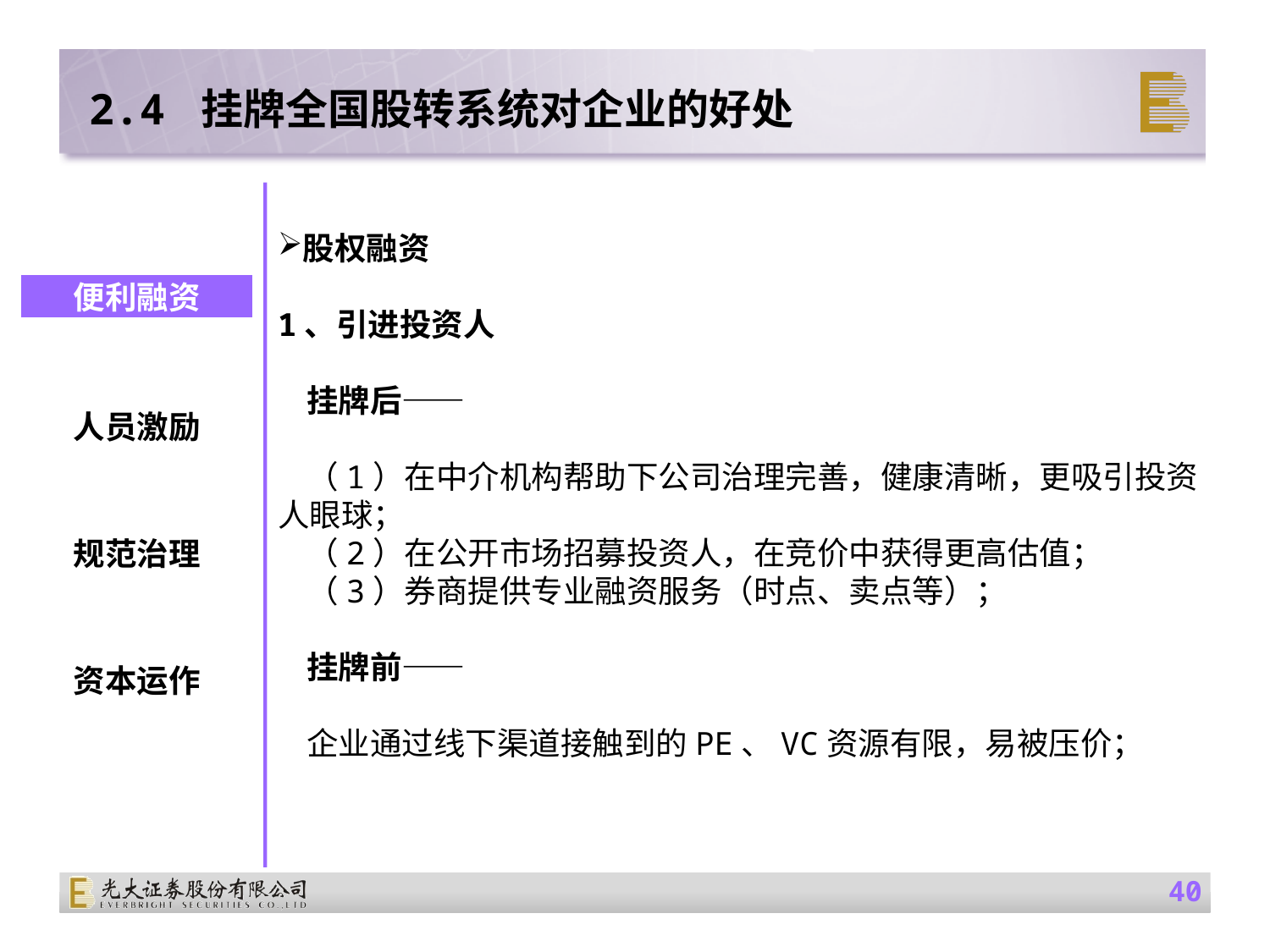

2.4 挂牌全国股转系统对企业的好处

股权融资

1、引进投资人

   挂牌后——

   （1）在中介机构帮助下公司治理完善，健康清晰，更吸引投资人眼球；
   （2）在公开市场招募投资人，在竞价中获得更高估值；
   （3）券商提供专业融资服务（时点、卖点等）；

   挂牌前——

   企业通过线下渠道接触到的PE、VC资源有限，易被压价；

便利融资
人员激励
规范治理
资本运作
40